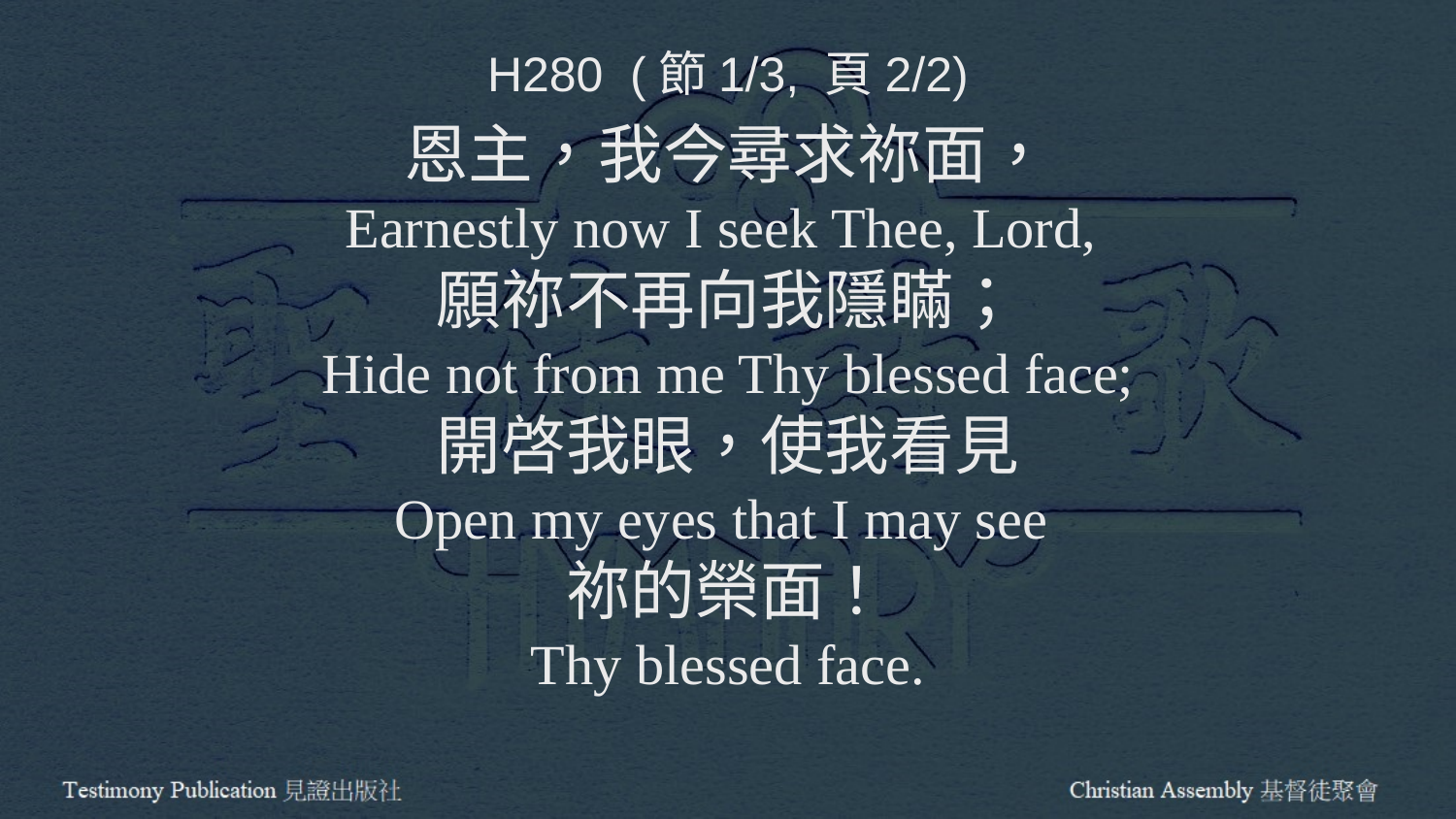

H280  (節1/3, 頁2/2)
恩主，我今尋求祢面，
Earnestly now I seek Thee, Lord,
願祢不再向我隱瞞；
Hide not from me Thy blessed face;
開啓我眼，使我看見
Open my eyes that I may see
祢的榮面！
Thy blessed face.